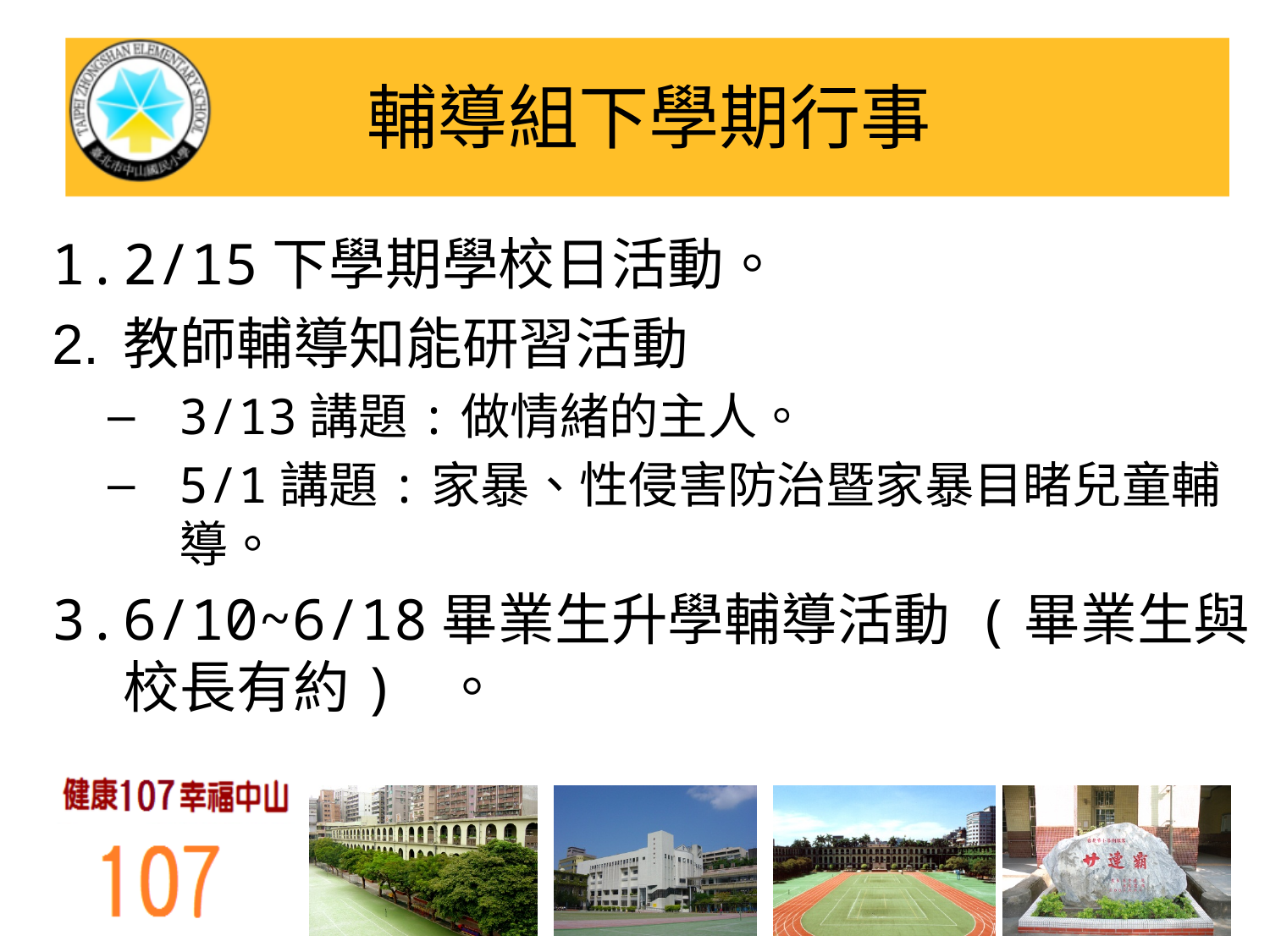

# 輔導組下學期行事
2/15下學期學校日活動。
教師輔導知能研習活動
3/13講題:做情緒的主人。
5/1講題:家暴、性侵害防治暨家暴目睹兒童輔導。
6/10~6/18畢業生升學輔導活動 (畢業生與校長有約) 。